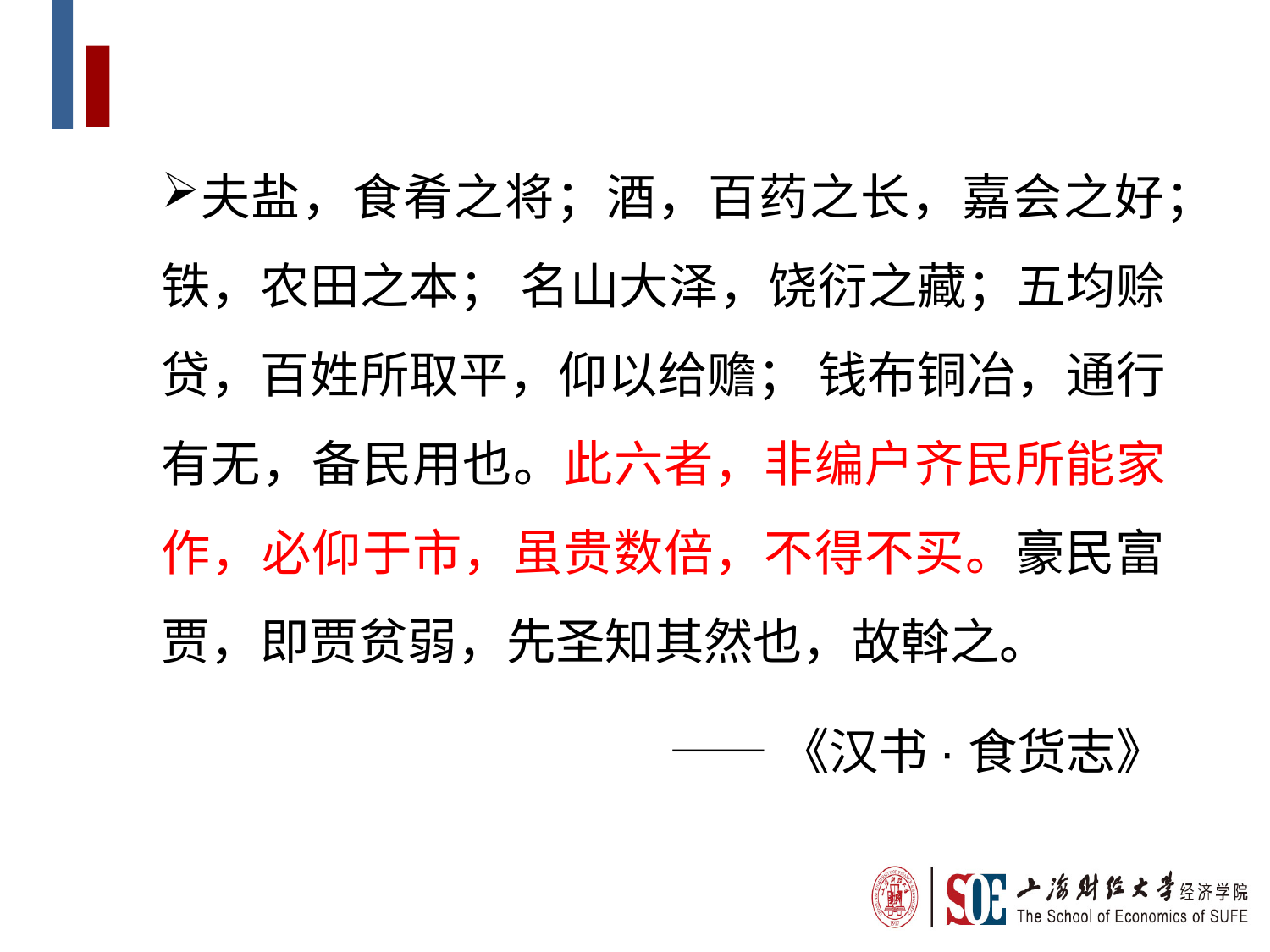

夫盐，食肴之将；酒，百药之长，嘉会之好；铁，农田之本； 名山大泽，饶衍之藏；五均赊贷，百姓所取平，仰以给赡； 钱布铜冶，通行有无，备民用也。此六者，非编户齐民所能家作，必仰于市，虽贵数倍，不得不买。豪民富贾，即贾贫弱，先圣知其然也，故斡之。
——《汉书·食货志》